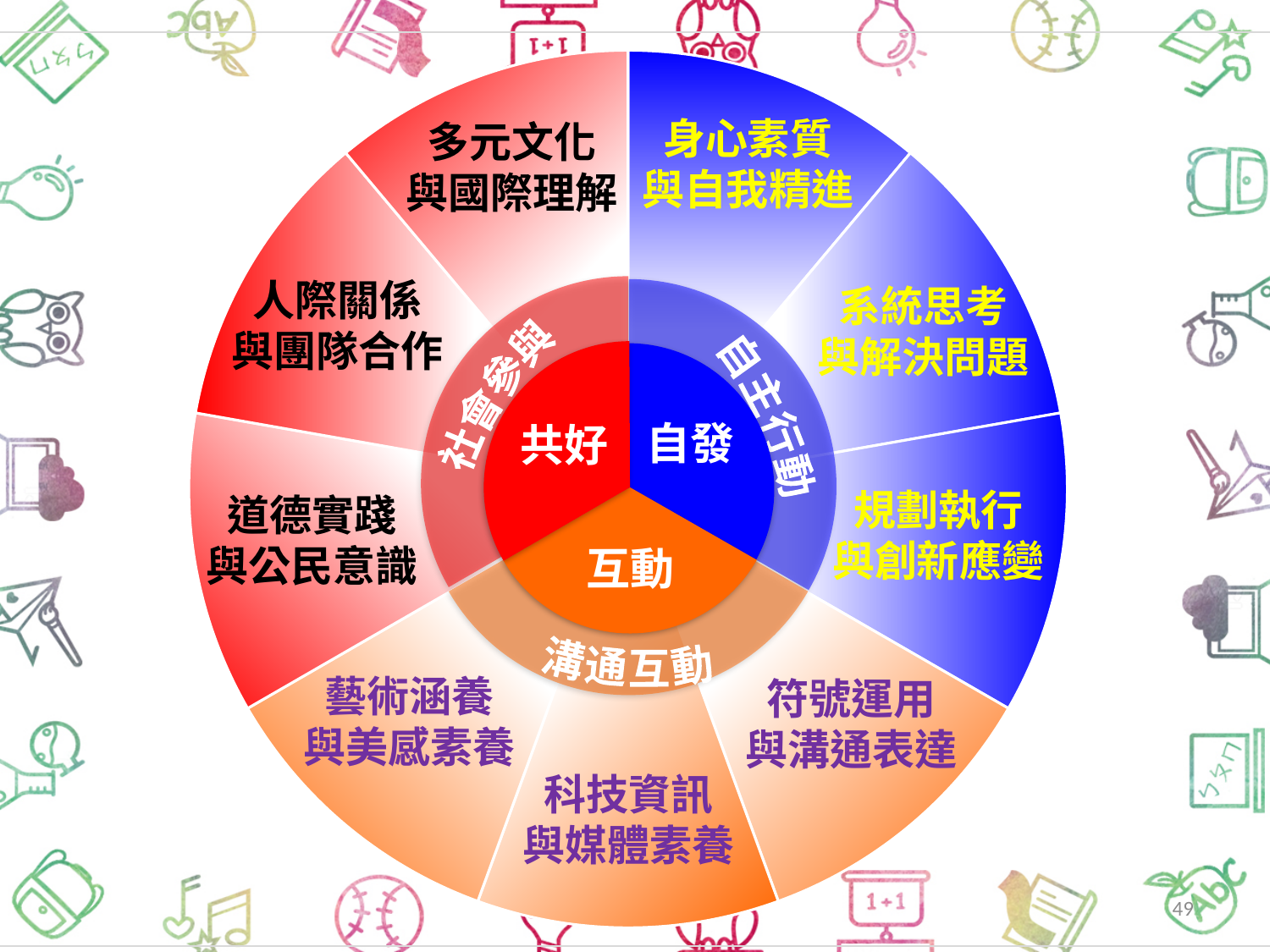

### Chart

| Category |  |
|---|---|
身心素質
與自我精進
多元文化
與國際理解
人際關係
與團隊合作
系統思考
與解決問題

社會參與

自主行動

溝通互動
互動
共好
自發
規劃執行
與創新應變
道德實踐
與公民意識
藝術涵養
與美感素養
符號運用
與溝通表達
科技資訊
與媒體素養
49